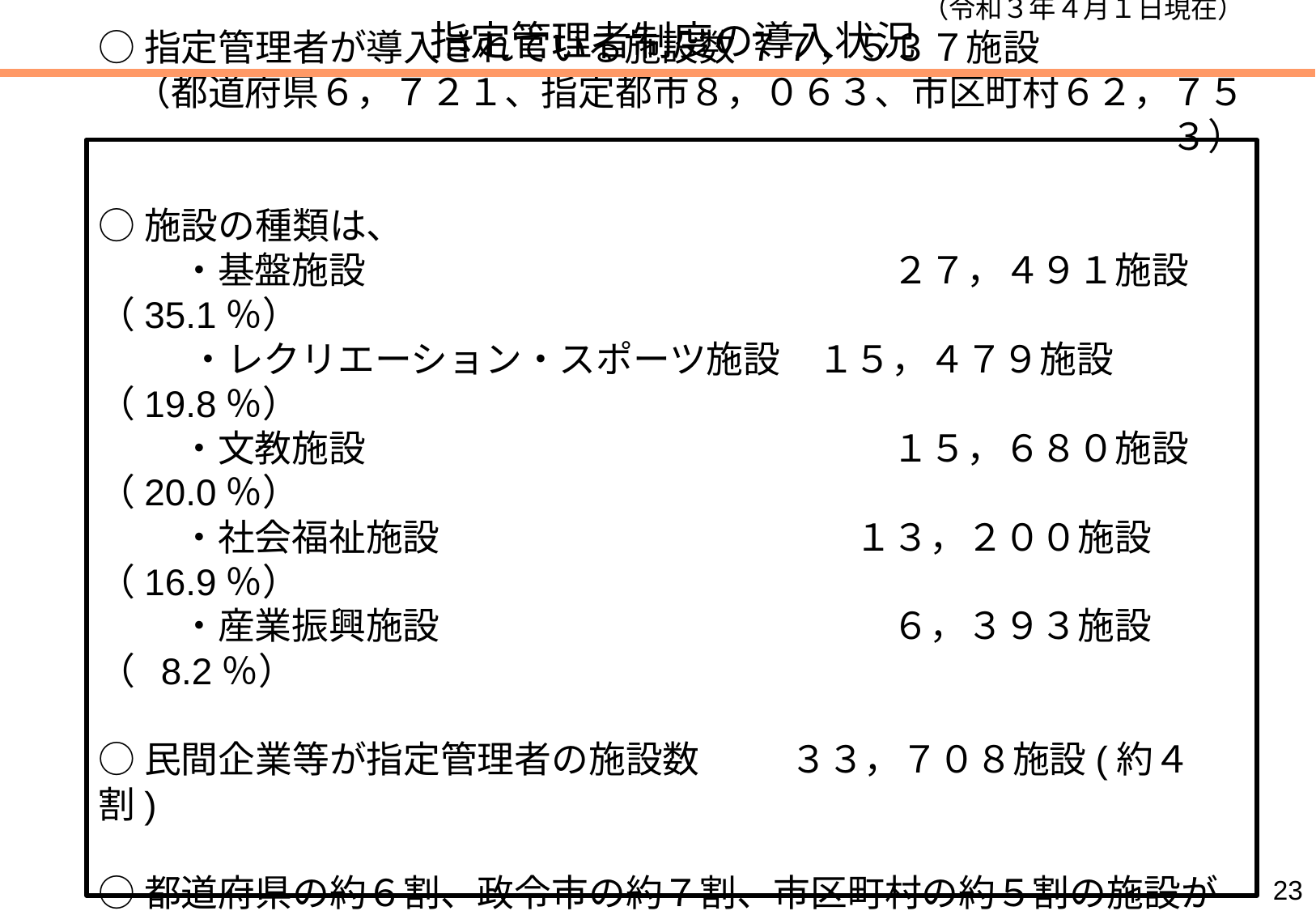

指定管理者制度の導入状況
（令和３年４月１日現在）
○指定管理者が導入されている施設数 ７７，５３７施設
（都道府県６，７２１、指定都市８，０６３、市区町村６２，７５３）

○施設の種類は、
　　 ・基盤施設　　　　　　　　　　　　　　 ２７，４９１施設（35.1％）
 　　・レクリエーション・スポーツ施設　１５，４７９施設（19.8％）
　　 ・文教施設　　　　　　　　　　　　　　 １５，６８０施設（20.0％）
　　 ・社会福祉施設　　　　　　　　　　　 １３，２００施設（16.9％）
　　 ・産業振興施設　　　　　　　　　　　　 ６，３９３施設（  8.2％）

○民間企業等が指定管理者の施設数　　  ３３，７０８施設(約４割)

○都道府県の約６割、政令市の約７割、市区町村の約５割の施設が
 　公募により指定管理者を選定

　　　出典：総務省「公の施設の指定管理者制度の導入状況等に関する調査結果」
　　　　　　　詳細は、総務省ホームページ参照　 https://www.soumu.go.jp/main_content/000804851.pdf
23